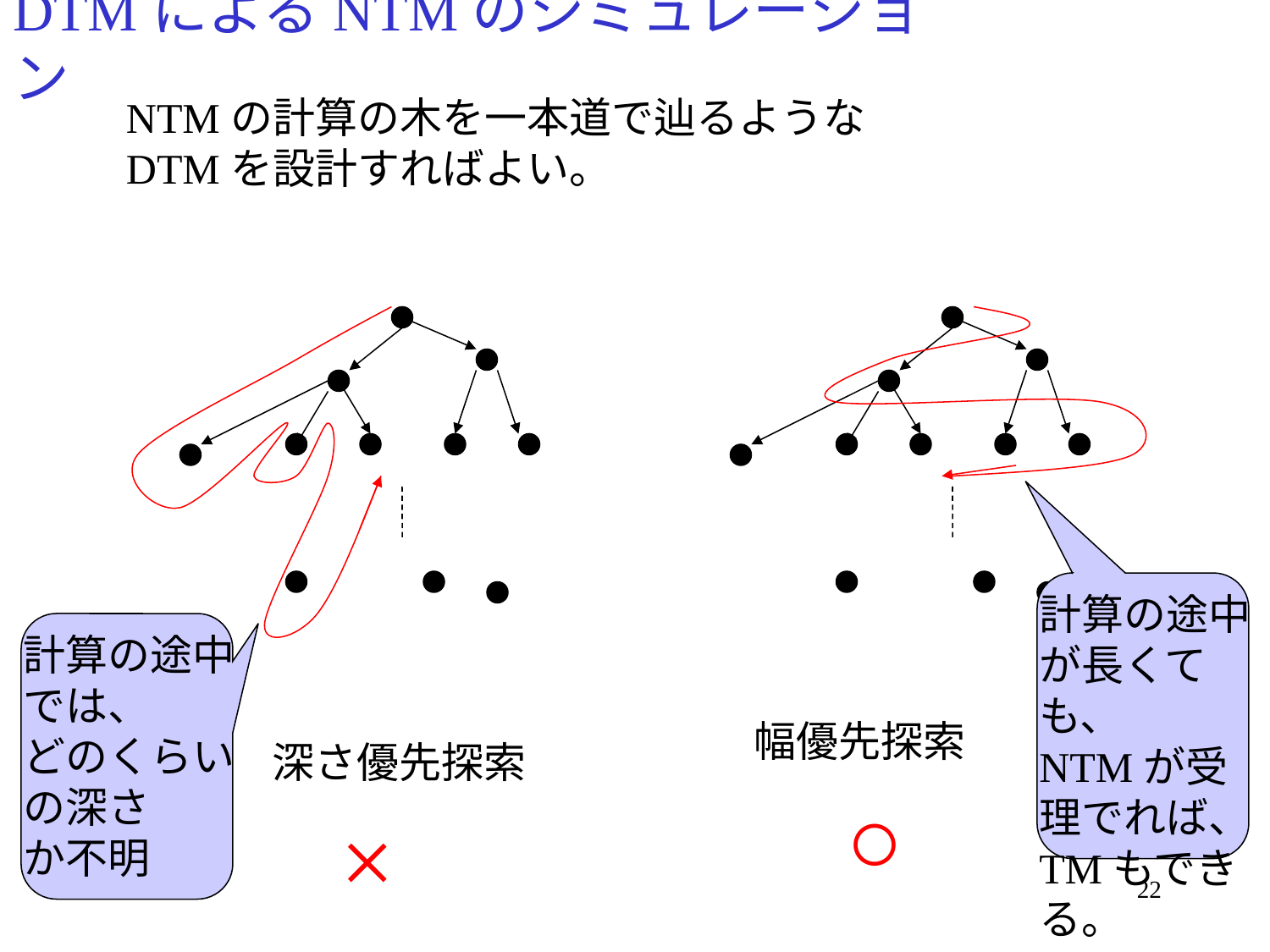

# DTMによるNTMのシミュレーション
NTMの計算の木を一本道で辿るような
DTMを設計すればよい。

計算の途中が長くても、
NTMが受理でれば、
TMもできる。

計算の途中では、
どのくらいの深さ
か不明
幅優先探索
深さ優先探索
○
×
22